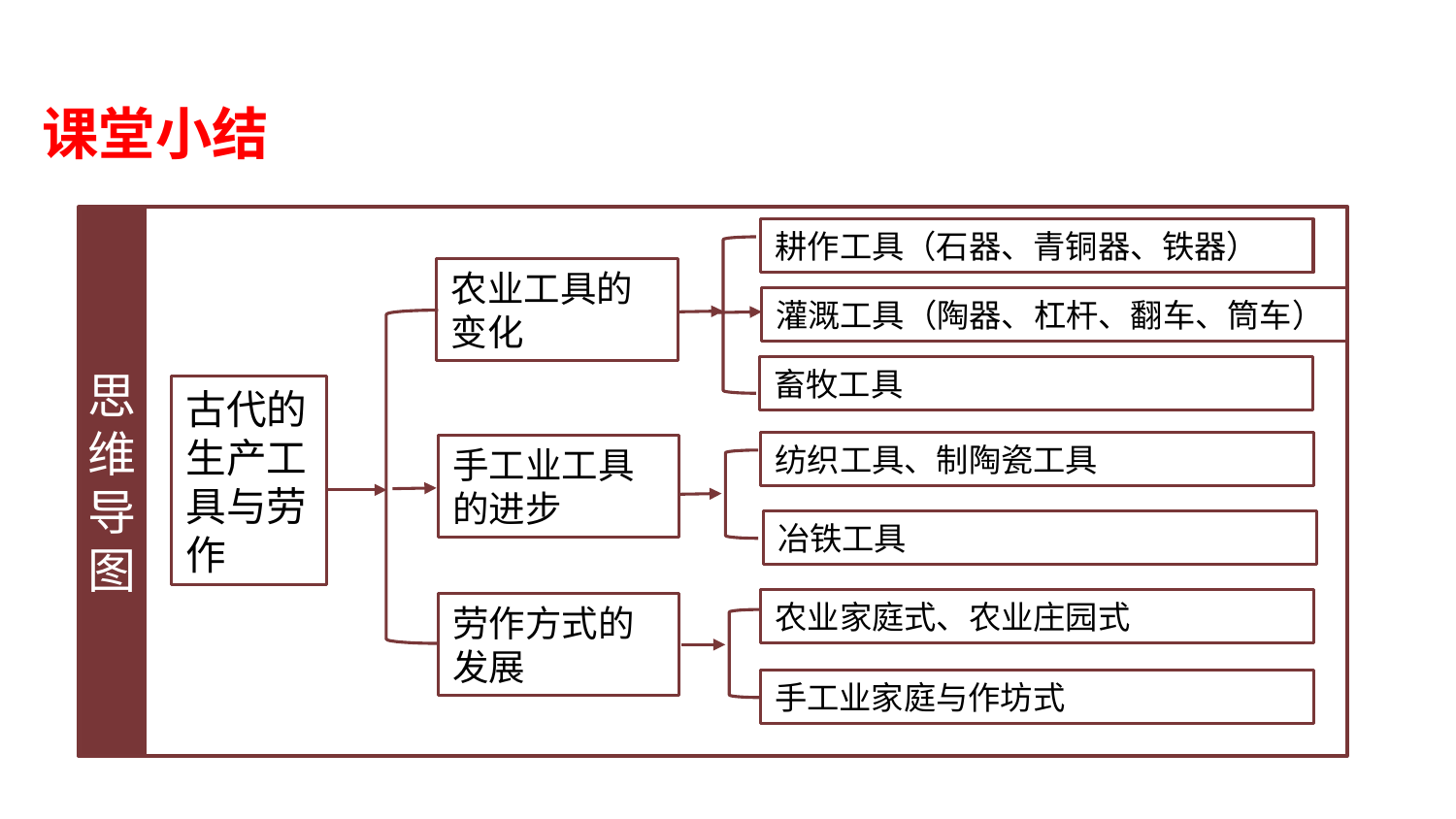

课堂小结

思维导图
耕作工具（石器、青铜器、铁器）

农业工具的变化
灌溉工具（陶器、杠杆、翻车、筒车）

畜牧工具
古代的生产工具与劳作
纺织工具、制陶瓷工具
手工业工具的进步

冶铁工具
农业家庭式、农业庄园式
劳作方式的发展

手工业家庭与作坊式